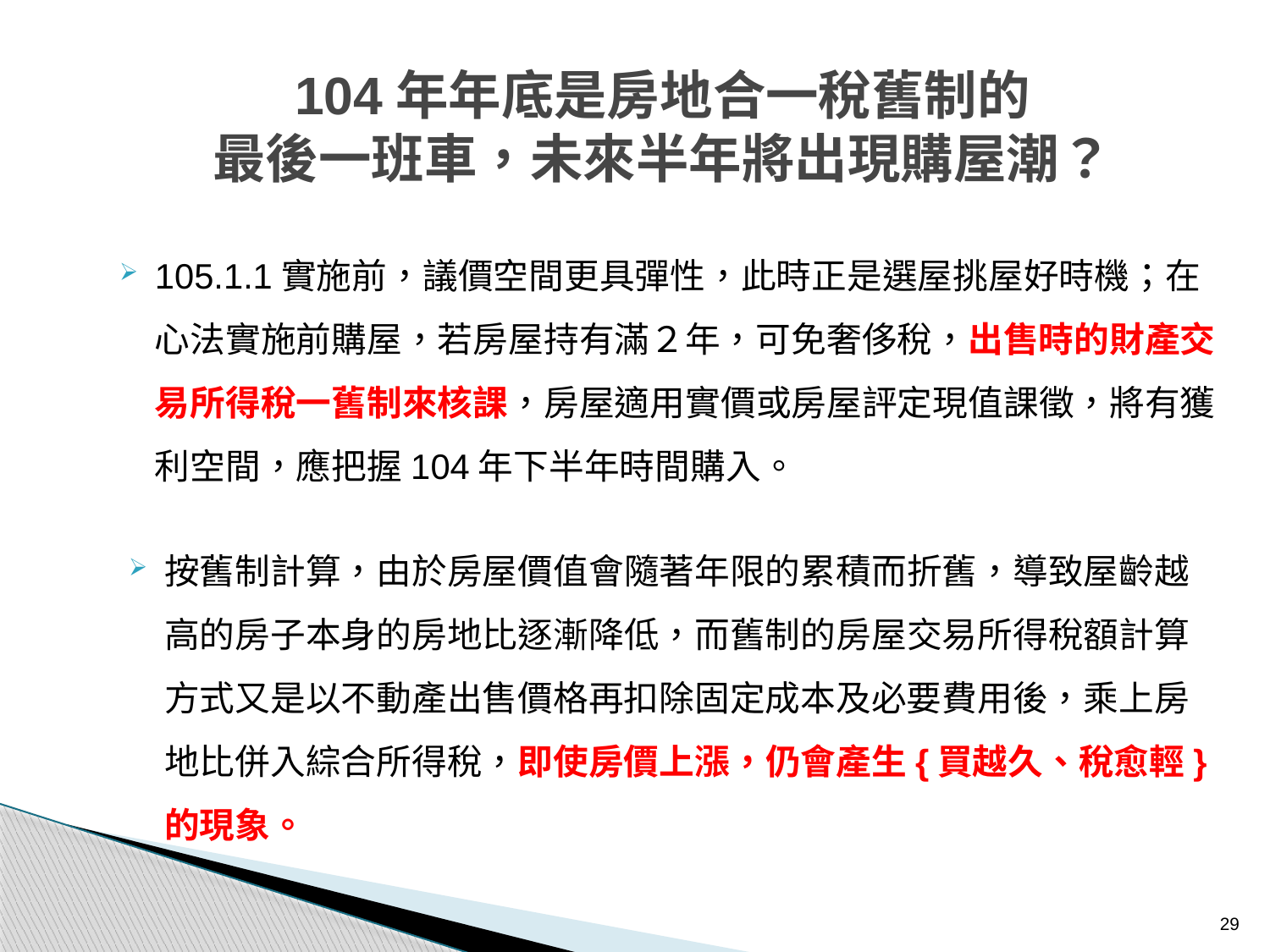

# 104年年底是房地合一稅舊制的 最後一班車，未來半年將出現購屋潮？
105.1.1實施前，議價空間更具彈性，此時正是選屋挑屋好時機；在心法實施前購屋，若房屋持有滿２年，可免奢侈稅，出售時的財產交易所得稅一舊制來核課，房屋適用實價或房屋評定現值課徵，將有獲利空間，應把握104年下半年時間購入。

按舊制計算，由於房屋價值會隨著年限的累積而折舊，導致屋齡越高的房子本身的房地比逐漸降低，而舊制的房屋交易所得稅額計算方式又是以不動產出售價格再扣除固定成本及必要費用後，乘上房地比併入綜合所得稅，即使房價上漲，仍會產生{買越久、稅愈輕}的現象。
29